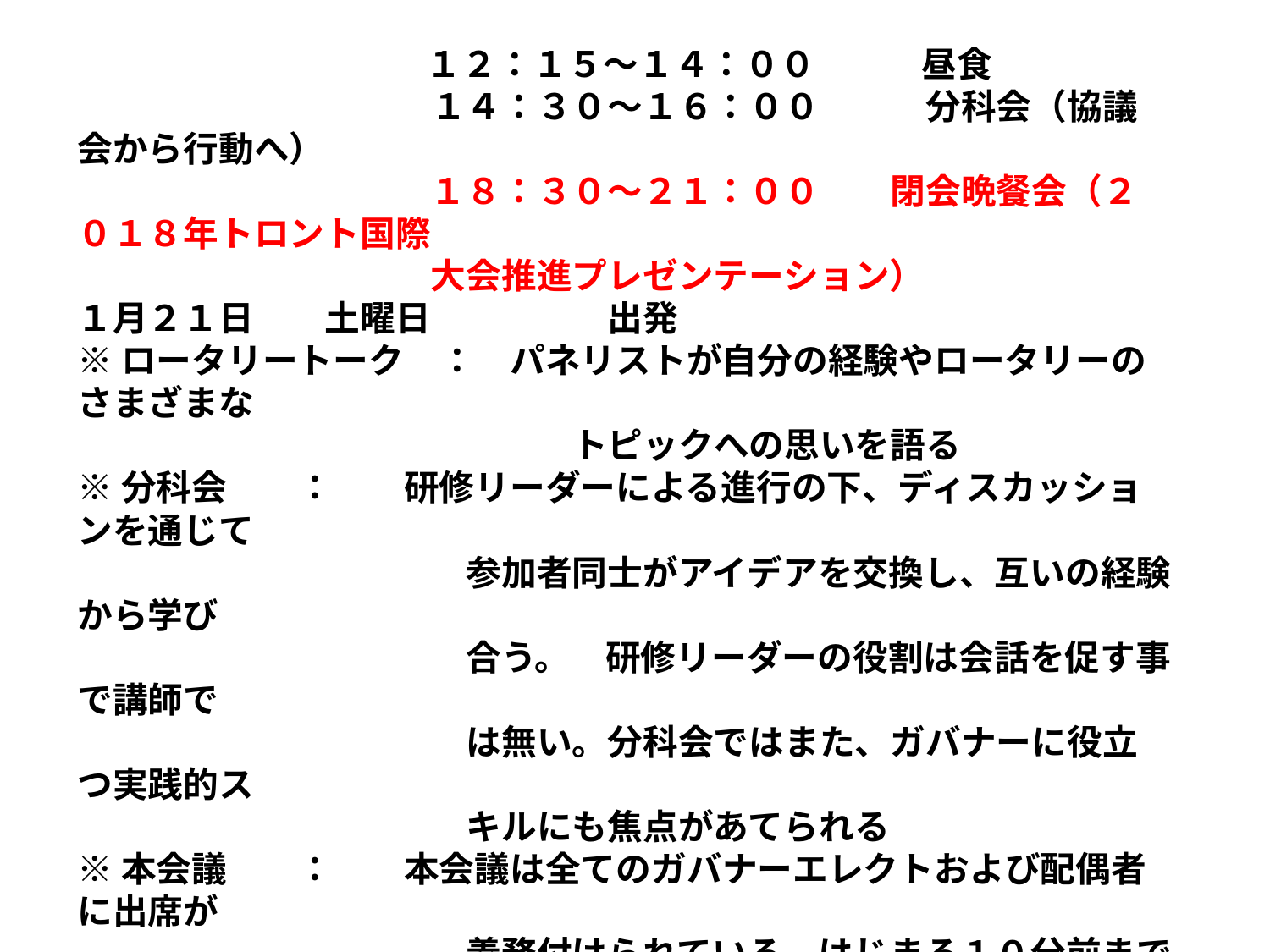

１２：１５～１４：００　　　昼食
　　　　　　　　　　１４：３０～１６：００　　　分科会（協議会から行動へ）
　　　　　　　　　　１８：３０～２１：００　　閉会晩餐会（２０１８年トロント国際
　　　　　　　　　　大会推進プレゼンテーション）
１月２１日　　土曜日　　　　　出発
※ロータリートーク　：　パネリストが自分の経験やロータリーのさまざまな
　　　　　　　　　　　　　　トピックへの思いを語る
※分科会　　：　　研修リーダーによる進行の下、ディスカッションを通じて
　　　　　　　　　　　参加者同士がアイデアを交換し、互いの経験から学び
　　　　　　　　　　　合う。　研修リーダーの役割は会話を促す事で講師で
　　　　　　　　　　　は無い。分科会ではまた、ガバナーに役立つ実践的ス
　　　　　　　　　　　キルにも焦点があてられる
※本会議　　：　　本会議は全てのガバナーエレクトおよび配偶者に出席が
　　　　　　　　　　　義務付けられている。はじまる１０分前までに必ず着席。
　　　　　　　　　　　座席指定は、個人用日程表を参照。全ての本会議は英
　　　　　　　　　　　語で行われる。英語以外の言語は、同時通訳のレシー
　　　　　　　　　　　バーを持参。
※Ａ　Ｈａｒｄ　Ｄａｙ‘ｓ　Ｎｉｇｈｔコンサート　：　今まで各国のロータリアンが出演して行っていた祭りを取りやめ、全員が一緒にフロアでダンスする形式に変更した。これは、国際協議会はエレクト、配偶者の研修の場であり、祭りにウエートが偏ることを排除した